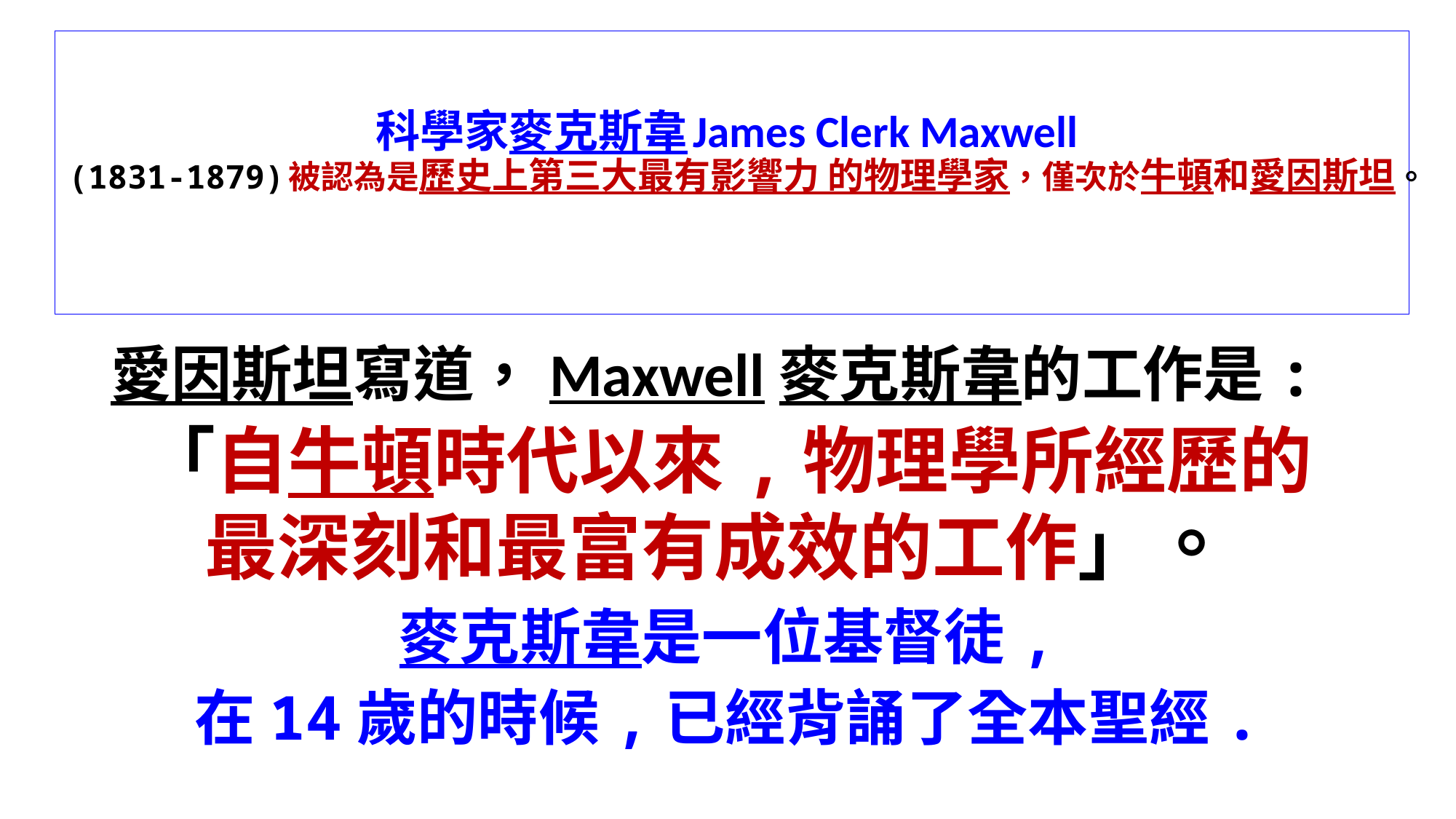

# 科學家麥克斯韋James Clerk Maxwell (1831-1879)被認為是歷史上第三大最有影響力 的物理學家，僅次於牛頓和愛因斯坦。
愛因斯坦寫道，Maxwell麥克斯韋的工作是:
「自牛頓時代以來,物理學所經歷的 最深刻和最富有成效的工作」。
麥克斯韋是一位基督徒,
在14歲的時候,已經背誦了全本聖經.